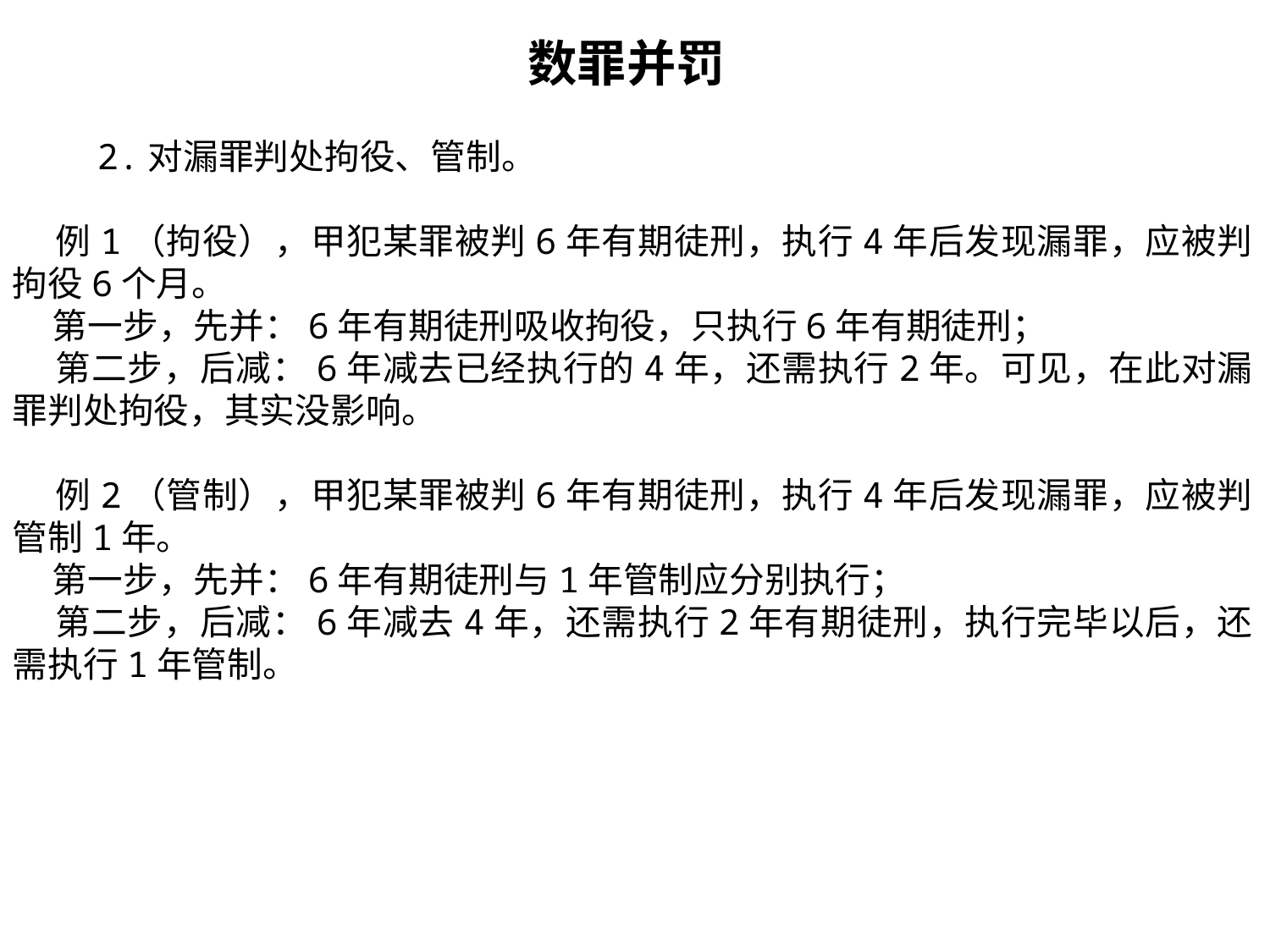

数罪并罚

    2.对漏罪判处拘役、管制。

    例1（拘役），甲犯某罪被判6年有期徒刑，执行4年后发现漏罪，应被判拘役6个月。
    第一步，先并：6年有期徒刑吸收拘役，只执行6年有期徒刑；
    第二步，后减：6年减去已经执行的4年，还需执行2年。可见，在此对漏罪判处拘役，其实没影响。

    例2（管制），甲犯某罪被判6年有期徒刑，执行4年后发现漏罪，应被判管制1年。
    第一步，先并：6年有期徒刑与1年管制应分别执行；
    第二步，后减：6年减去4年，还需执行2年有期徒刑，执行完毕以后，还需执行1年管制。